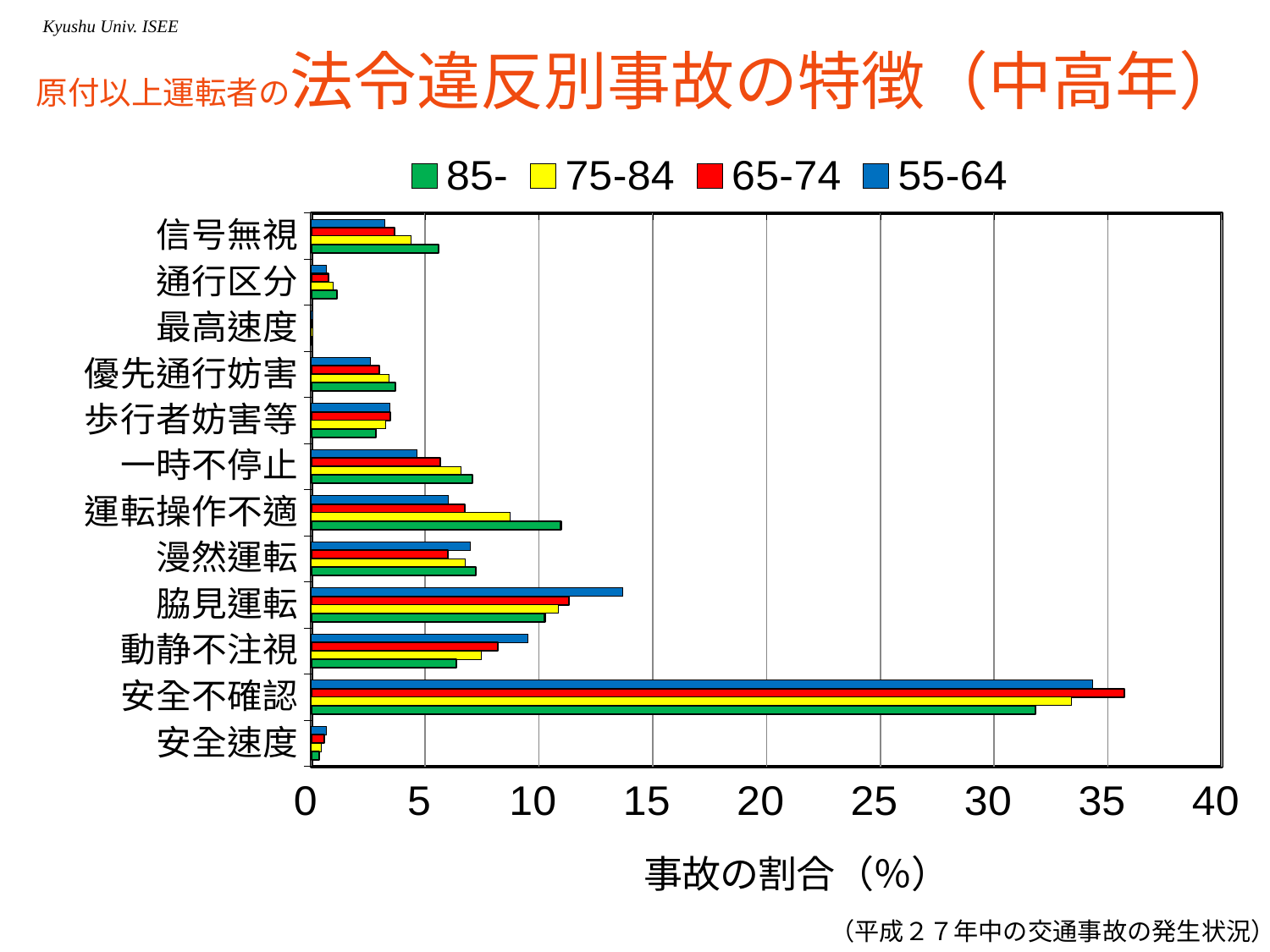

# 原付以上運転者の法令違反別事故の特徴（中高年）

### Chart

| Category | 55-64 | 65-74 | 75-84 | 85- |
|---|---|---|---|---|
| 信号無視 | 3.22234156820623 | 3.64306608560683 | 4.381355353852451 | 5.588304645130865 |
| 通行区分 | 0.665392609538689 | 0.75667124350785 | 0.962260287995632 | 1.108229191228484 |
| 最高速度 | 0.075327465230795 | 0.0432809981493642 | 0.0443595168224937 | 0.0471586889884461 |
| 優先通行妨害 | 2.600192503522256 | 2.977434183033847 | 3.4088582542824 | 3.678377741098797 |
| 歩行者妨害等 | 3.439954245539638 | 3.477404334069607 | 3.275779703814918 | 2.829521339306767 |
| 一時不停止 | 4.625664346394741 | 5.674288102202853 | 6.565208489729067 | 7.073803348266917 |
| 運転操作不適 | 6.013642640925132 | 6.747358366664676 | 8.745649355080872 | 10.96439518981372 |
| 漫然運転 | 6.963605674669047 | 5.992179571368871 | 6.742646557019039 | 7.215279415232258 |
| 脇見運転 | 13.67053998632946 | 11.33066682586114 | 10.85102026888692 | 10.25701485498703 |
| 動静不注視 | 9.503815196618634 | 8.196525580562355 | 7.4796969903774 | 6.366423013440226 |
| 安全不確認 | 34.34374433300319 | 35.73070264461823 | 33.41295297891217 | 31.80853572270691 |
| 安全速度 | 0.669577468718178 | 0.568622768789923 | 0.44018289770013 | 0.353690167413346 |
（平成２７年中の交通事故の発生状況）